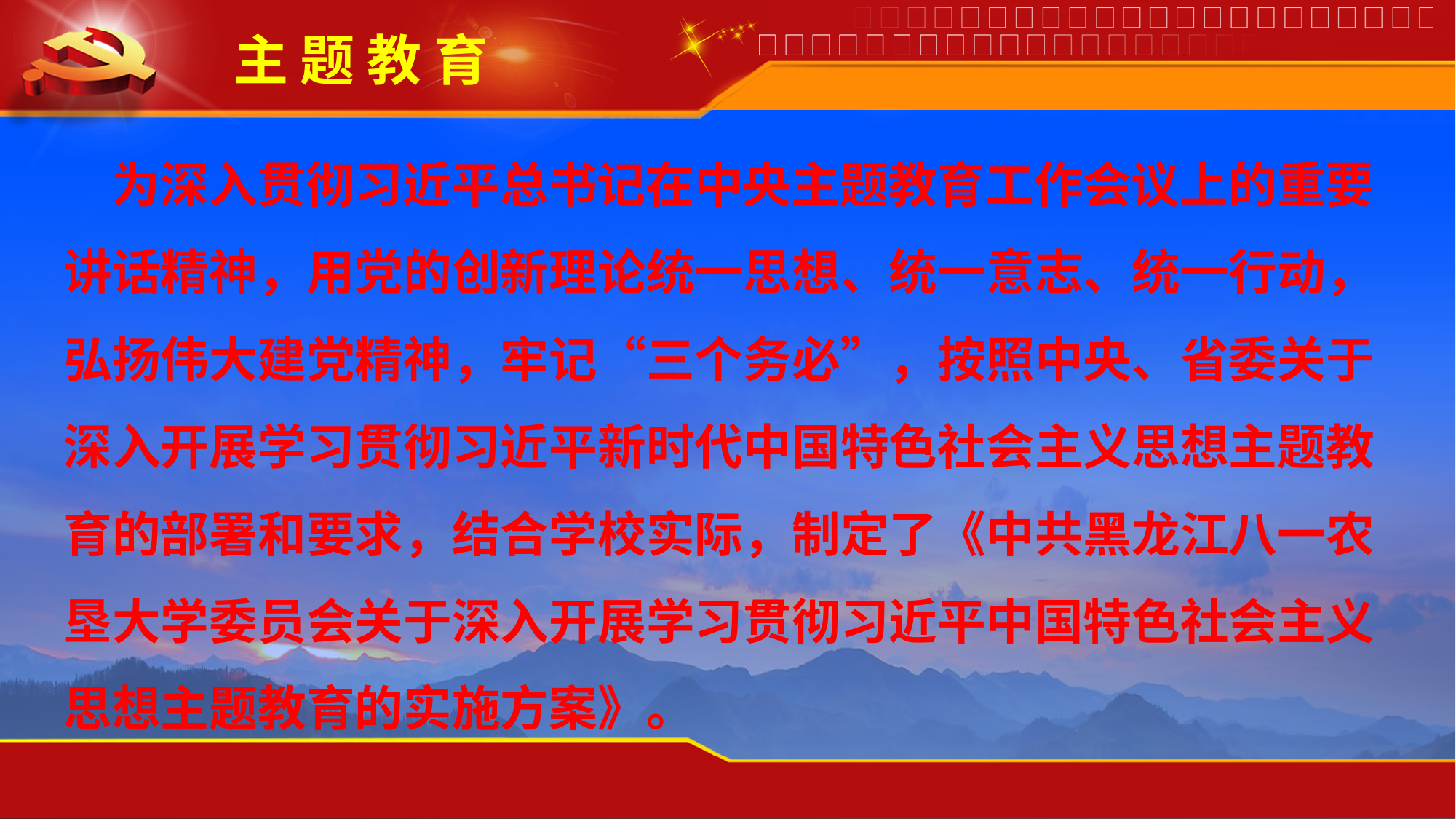

主 题 教 育
    为深入贯彻习近平总书记在中央主题教育工作会议上的重要讲话精神，用党的创新理论统一思想、统一意志、统一行动，弘扬伟大建党精神，牢记“三个务必”，按照中央、省委关于深入开展学习贯彻习近平新时代中国特色社会主义思想主题教育的部署和要求，结合学校实际，制定了《中共黑龙江八一农垦大学委员会关于深入开展学习贯彻习近平中国特色社会主义思想主题教育的实施方案》。